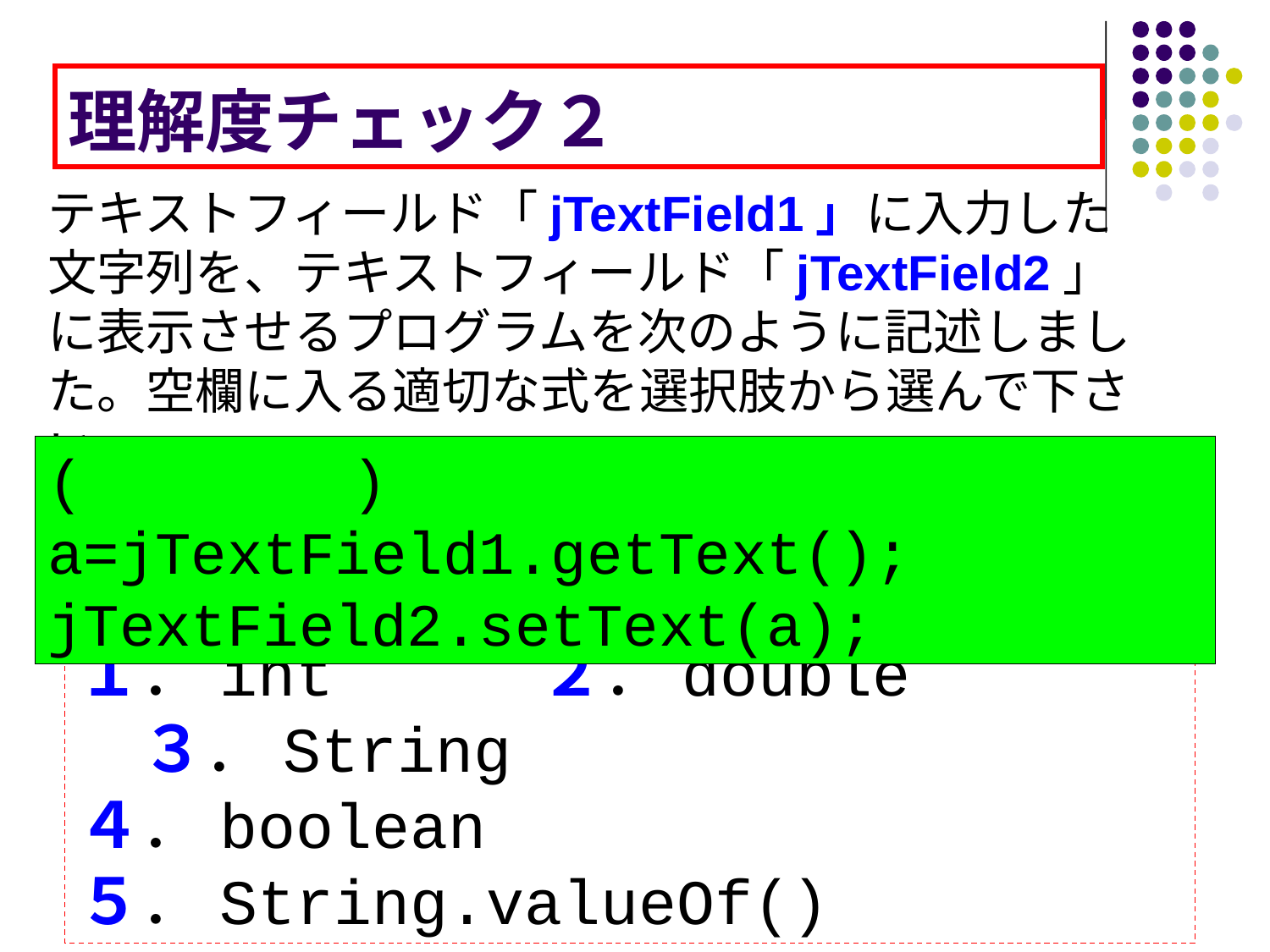

# 理解度チェック２
テキストフィールド「jTextField1」に入力した文字列を、テキストフィールド「jTextField2」に表示させるプログラムを次のように記述しました。空欄に入る適切な式を選択肢から選んで下さい。
(　　　　) a=jTextField1.getText();
jTextField2.setText(a);
１．int　　　２．double　　 ３．String
４．boolean
５．String.valueOf()